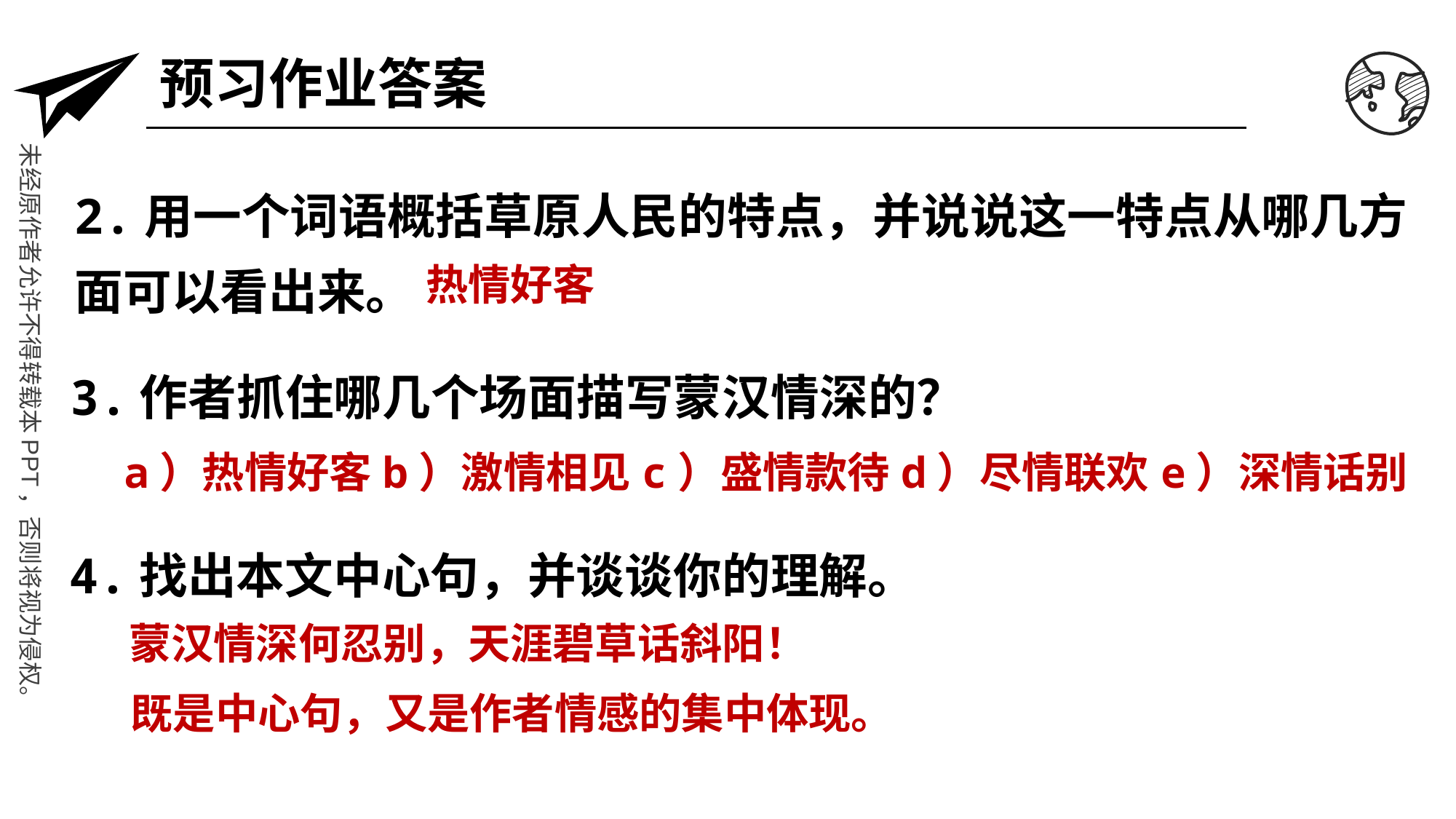

预习作业答案
2.用一个词语概括草原人民的特点，并说说这一特点从哪几方面可以看出来。
热情好客
3.作者抓住哪几个场面描写蒙汉情深的？
a）热情好客
b）激情相见
c）盛情款待
d）尽情联欢
e）深情话别
4.找出本文中心句，并谈谈你的理解。
蒙汉情深何忍别，天涯碧草话斜阳！
既是中心句，又是作者情感的集中体现。